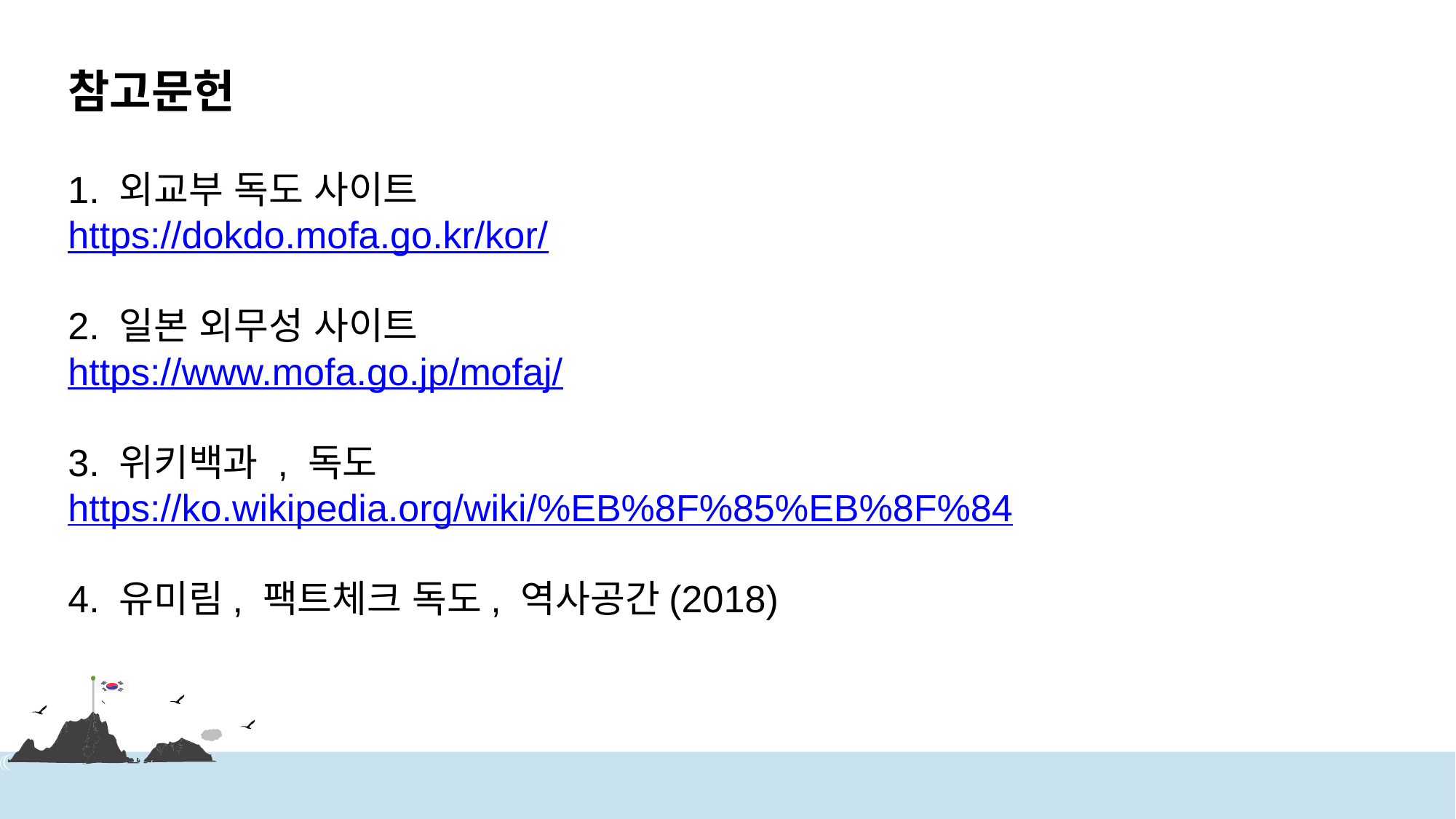

참고문헌
1. 외교부 독도 사이트
https://dokdo.mofa.go.kr/kor/

2. 일본 외무성 사이트
https://www.mofa.go.jp/mofaj/

3. 위키백과 , 독도
https://ko.wikipedia.org/wiki/%EB%8F%85%EB%8F%84

4. 유미림, 팩트체크 독도, 역사공간(2018)